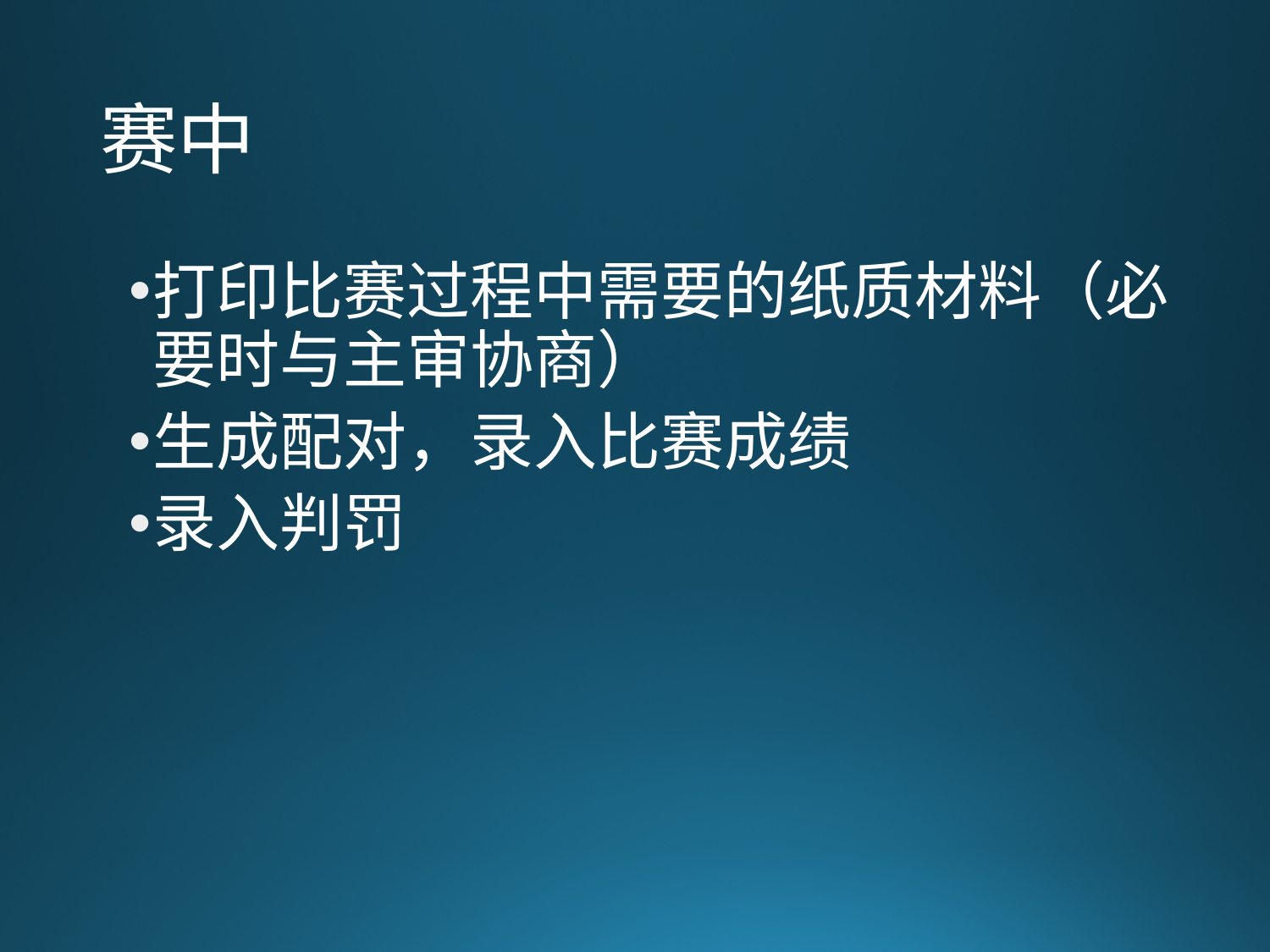

# 赛中
打印比赛过程中需要的纸质材料（必要时与主审协商）
生成配对，录入比赛成绩
录入判罚